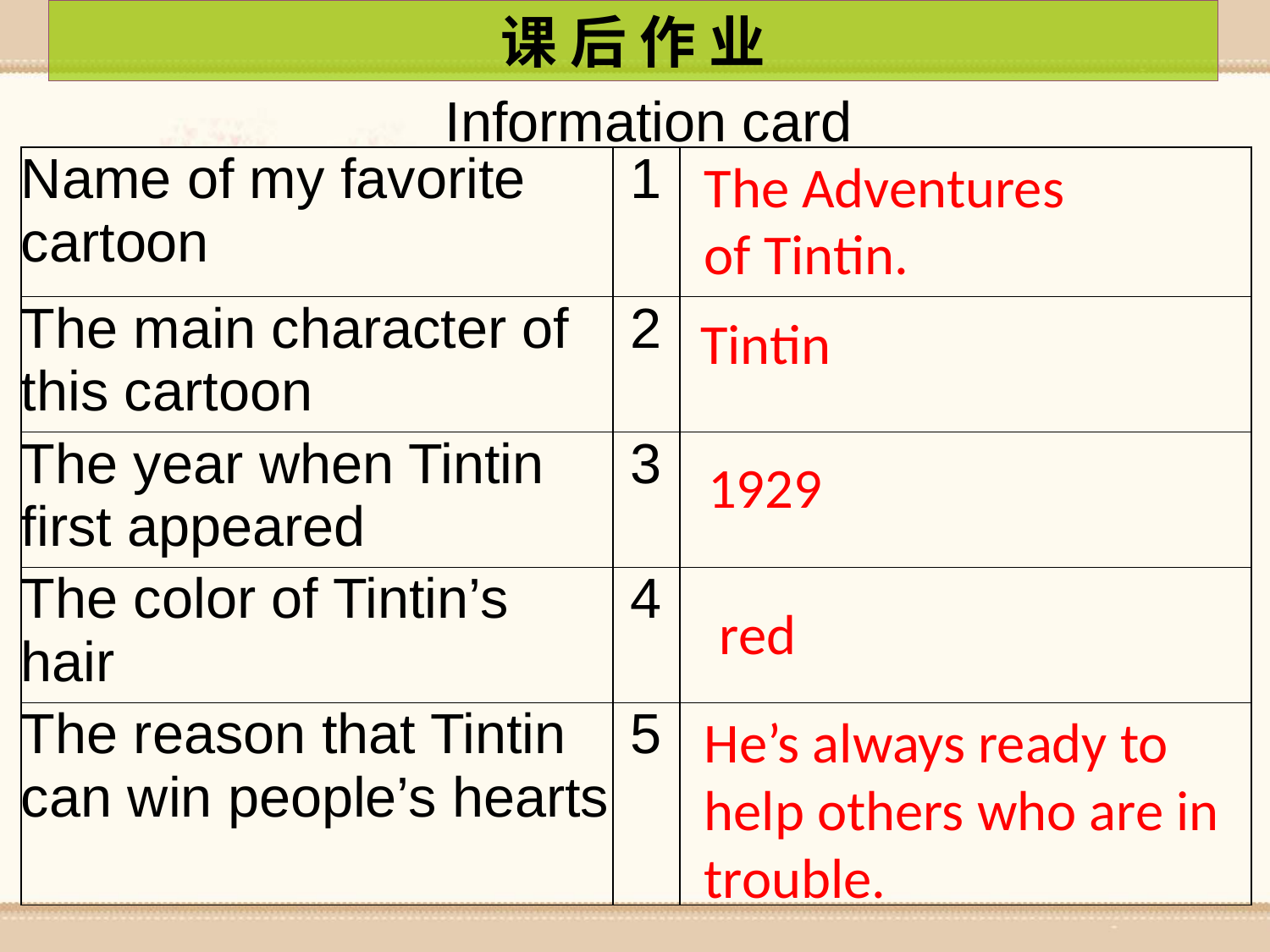

课 后 作 业
Information card
The Adventures of Tintin.
| Name of my favorite cartoon | 1 |  |
| --- | --- | --- |
| The main character of this cartoon | 2 |  |
| The year when Tintin first appeared | 3 |  |
| The color of Tintin’s hair | 4 |  |
| The reason that Tintin can win people’s hearts | 5 |  |
Tintin
1929
red
He’s always ready to help others who are in trouble.